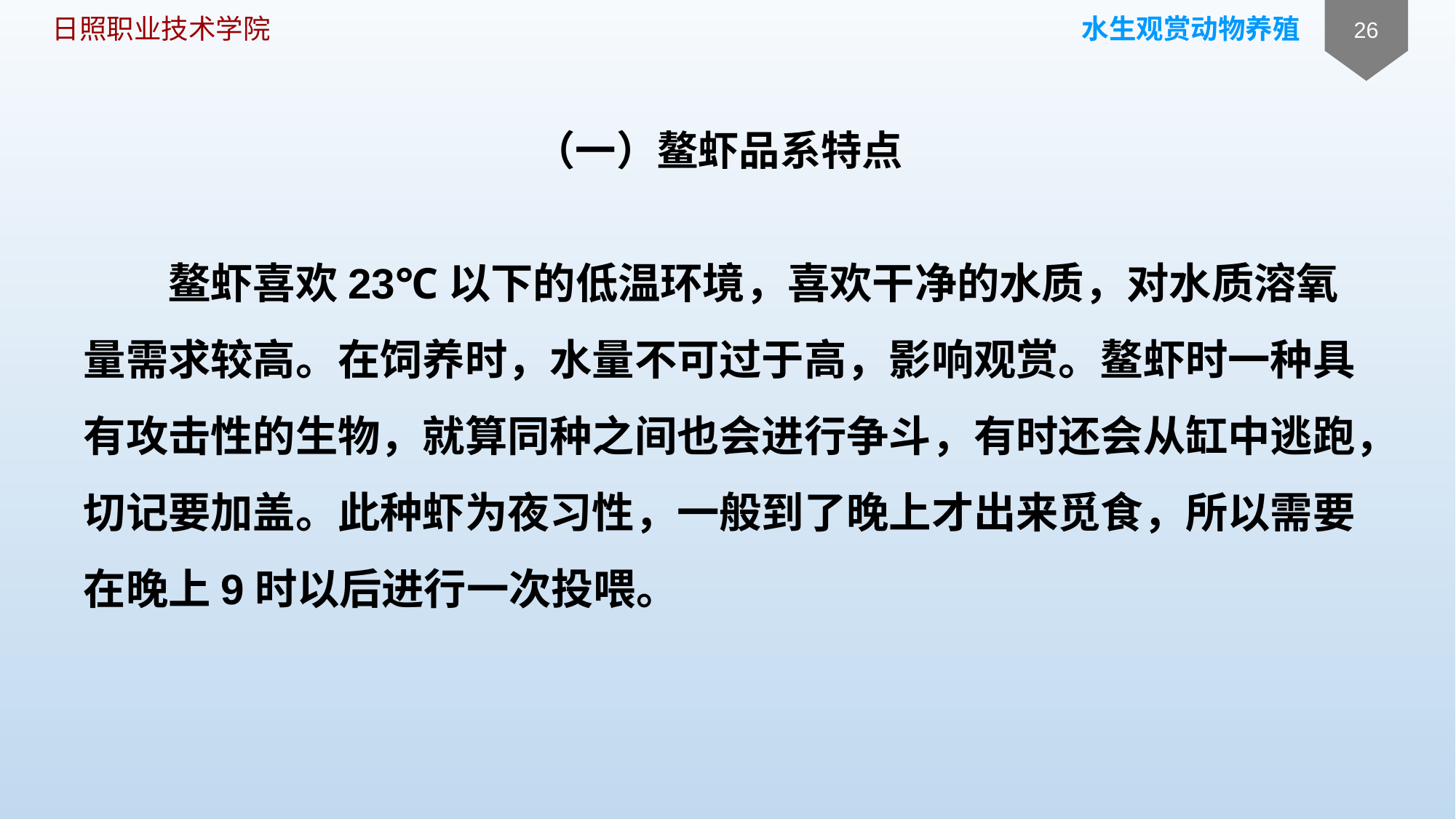

# （一）鳌虾品系特点
　　鳌虾喜欢23℃以下的低温环境，喜欢干净的水质，对水质溶氧量需求较高。在饲养时，水量不可过于高，影响观赏。鳌虾时一种具有攻击性的生物，就算同种之间也会进行争斗，有时还会从缸中逃跑，切记要加盖。此种虾为夜习性，一般到了晚上才出来觅食，所以需要在晚上9时以后进行一次投喂。